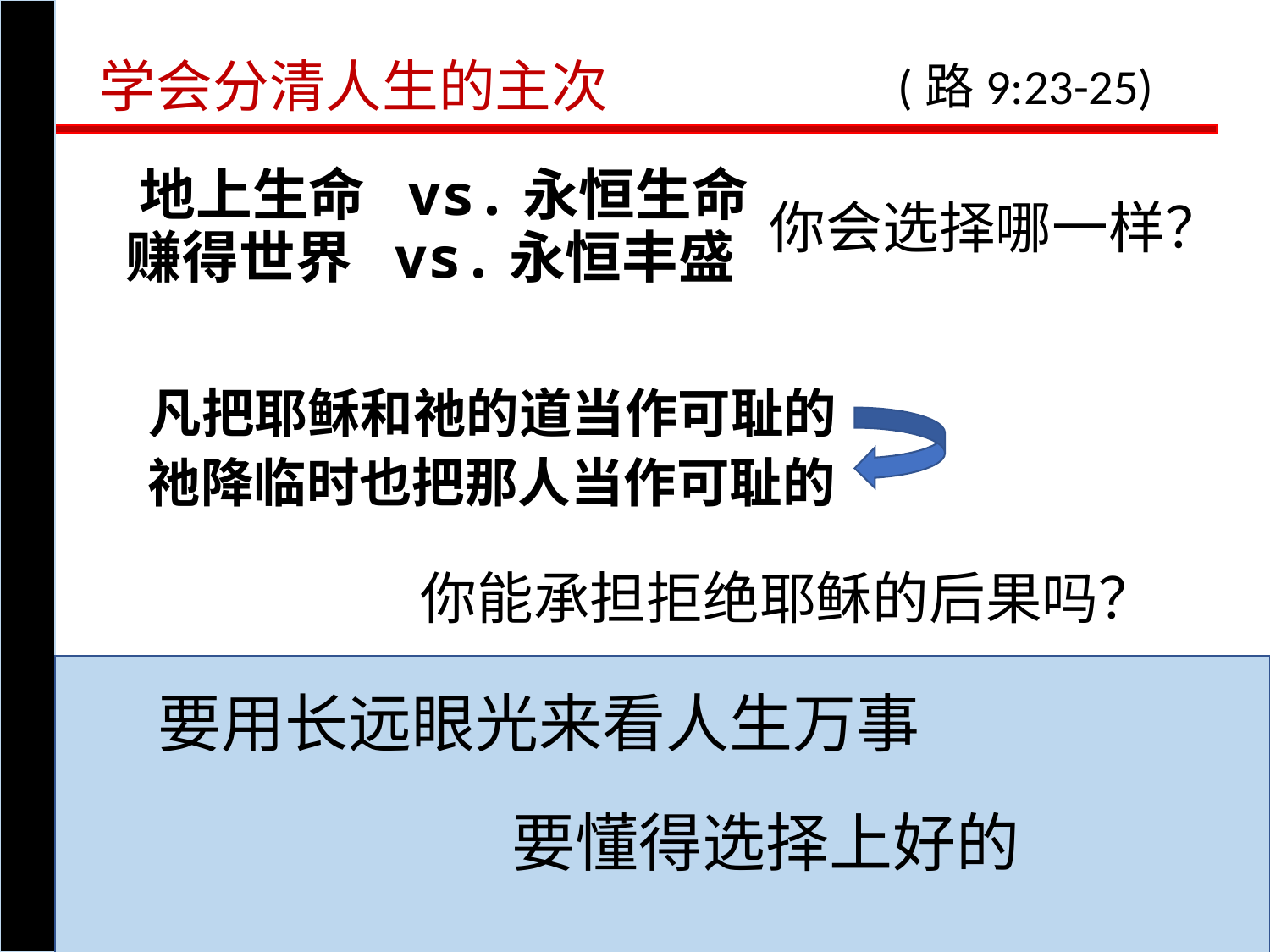

学会分清人生的主次
(路9:23-25)

地上生命 vs.永恒生命
你会选择哪一样？
赚得世界 vs.永恒丰盛
凡把耶稣和祂的道当作可耻的

祂降临时也把那人当作可耻的
你能承担拒绝耶稣的后果吗？

要用长远眼光来看人生万事
要懂得选择上好的